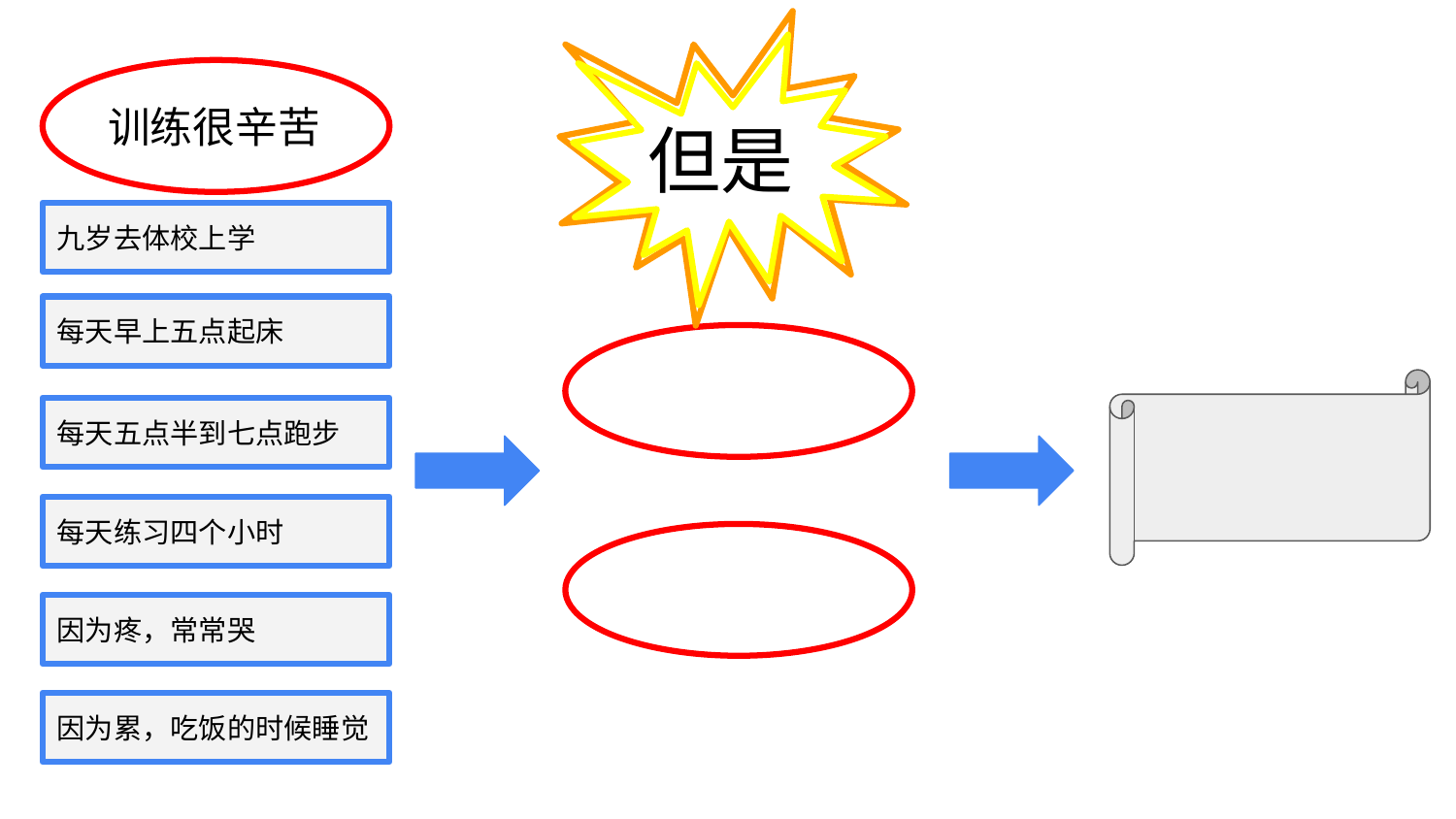

但是

训练很辛苦
九岁去体校上学
每天早上五点起床

每天五点半到七点跑步

每天练习四个小时

因为疼，常常哭
因为累，吃饭的时候睡觉